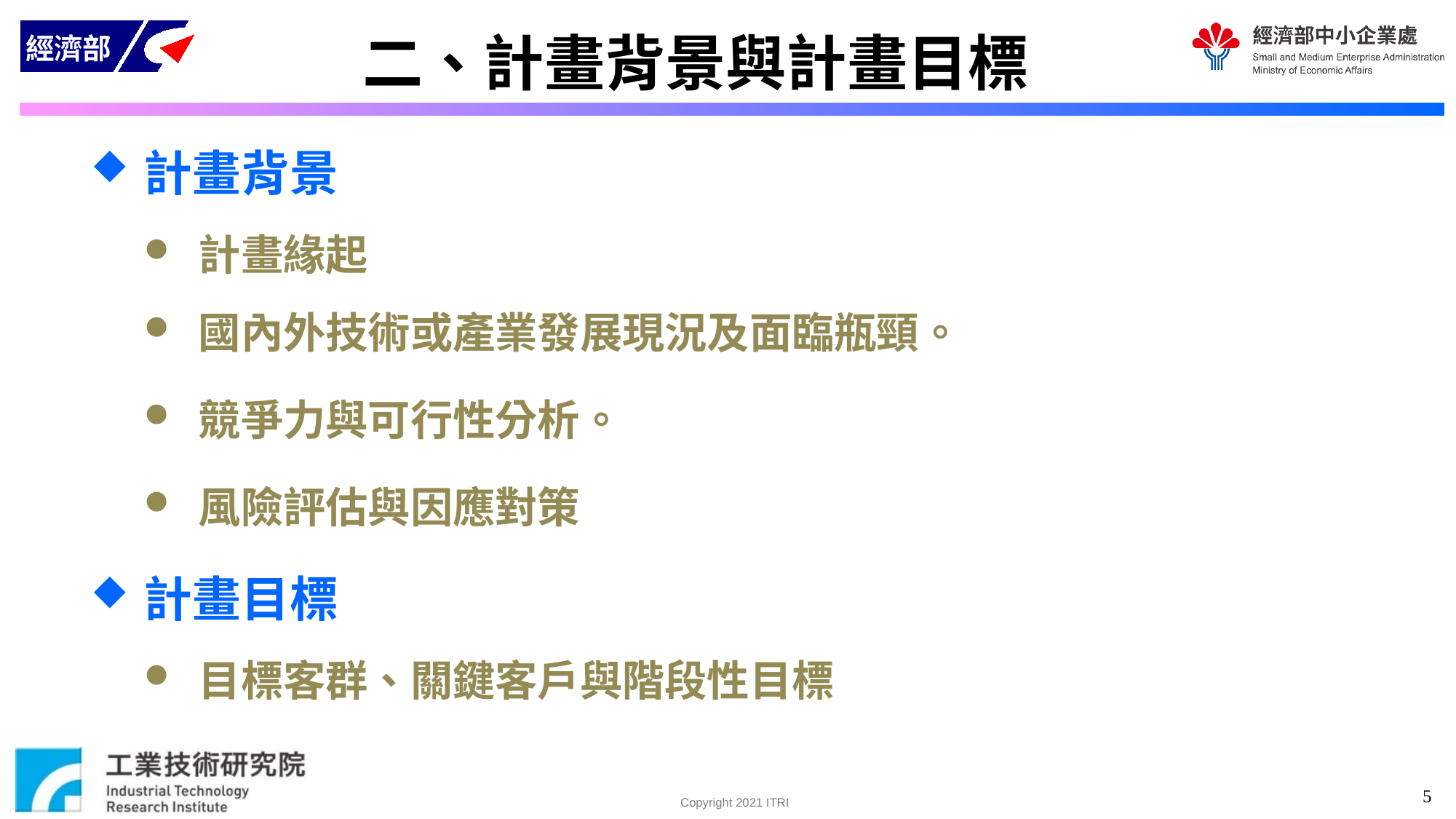

二、計畫背景與計畫目標
計畫背景
計畫緣起
國內外技術或產業發展現況及面臨瓶頸。
競爭力與可行性分析。
風險評估與因應對策
計畫目標
目標客群、關鍵客戶與階段性目標
5